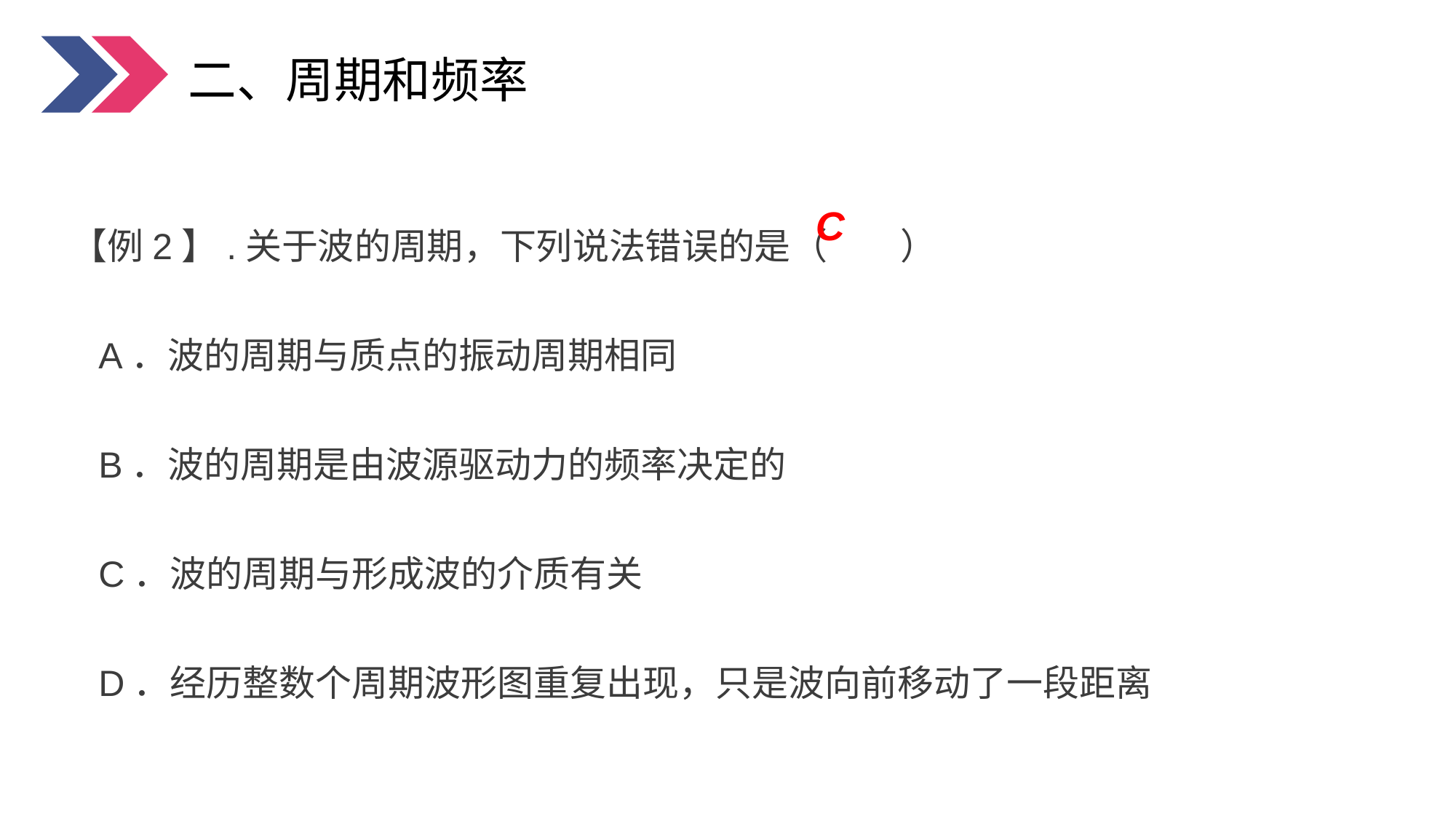

二、周期和频率
【例2】.关于波的周期，下列说法错误的是（　　）
A．波的周期与质点的振动周期相同
B．波的周期是由波源驱动力的频率决定的
C．波的周期与形成波的介质有关
D．经历整数个周期波形图重复出现，只是波向前移动了一段距离
C